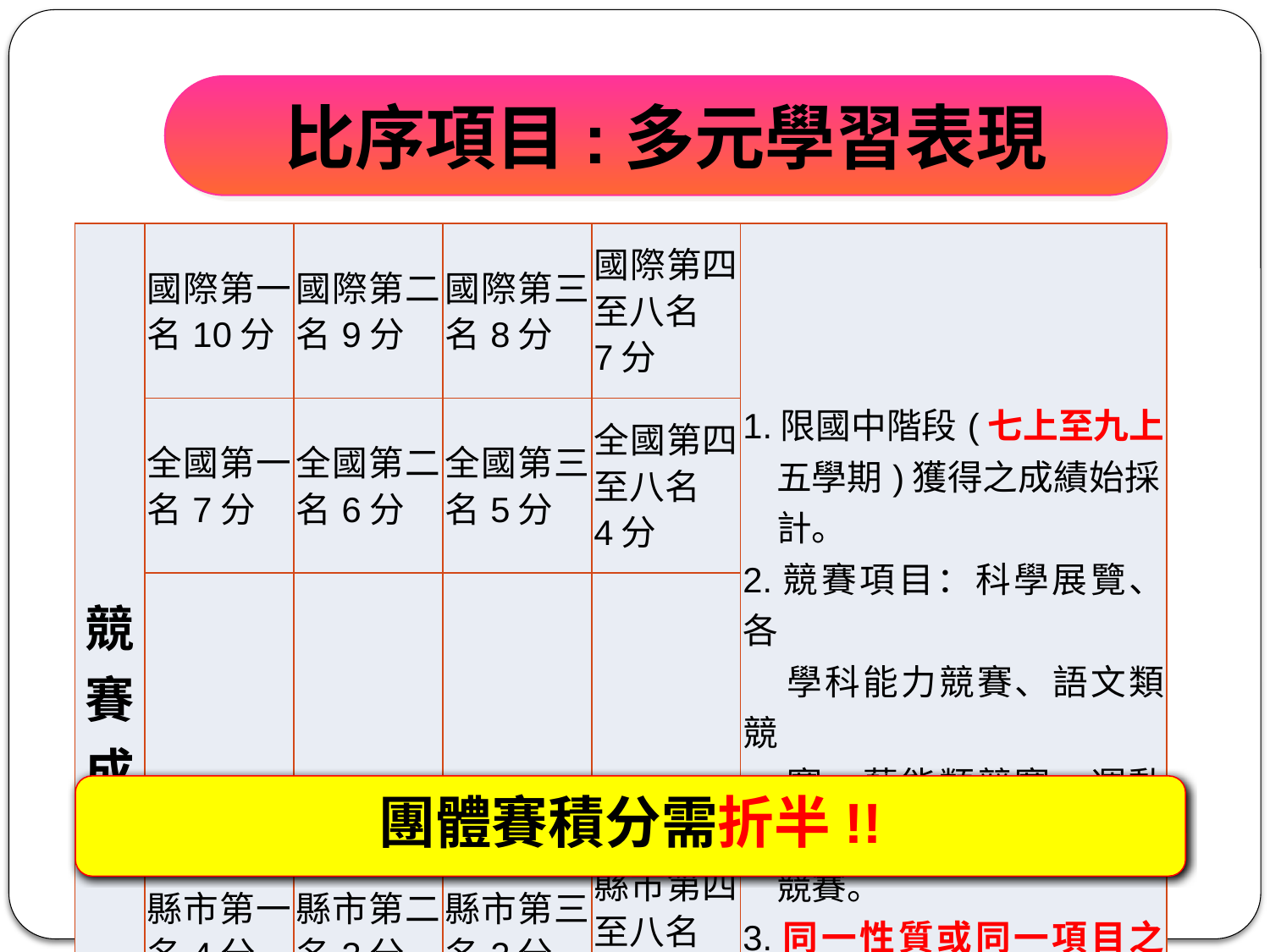

比序項目:多元學習表現
| 競賽成績 | 國際第一名10分 | 國際第二名9分 | 國際第三名8分 | 國際第四至八名 7分 | 1.限國中階段(七上至九上 五學期)獲得之成績始採 計。 2.競賽項目：科學展覽、各 學科能力競賽、語文類競 賽、藝能類競賽、運動類 競賽。 3.同一性質或同一項目之競 賽，僅擇優計分一次。 4.本項最高10分。 |
| --- | --- | --- | --- | --- | --- |
|  | 全國第一名7分 | 全國第二名6分 | 全國第三名5分 | 全國第四至八名 4分 |  |
|  | 縣市第一名4分 | 縣市第二名3分 | 縣市第三名2分 | 縣市第四至八名 1分 |  |
團體賽積分需折半!!